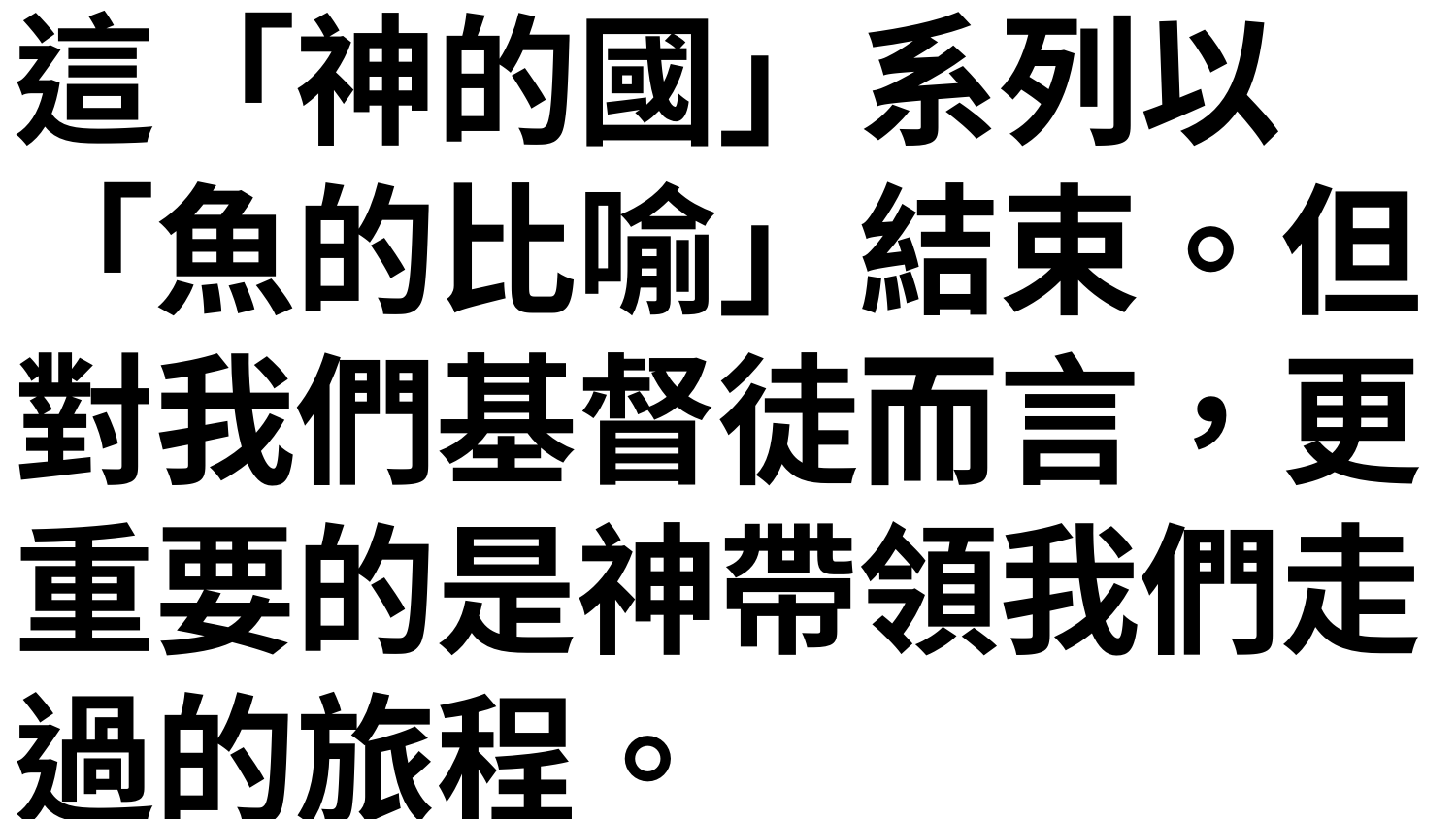

這「神的國」系列以「魚的比喻」結束。但對我們基督徒而言，更重要的是神帶領我們走過的旅程。